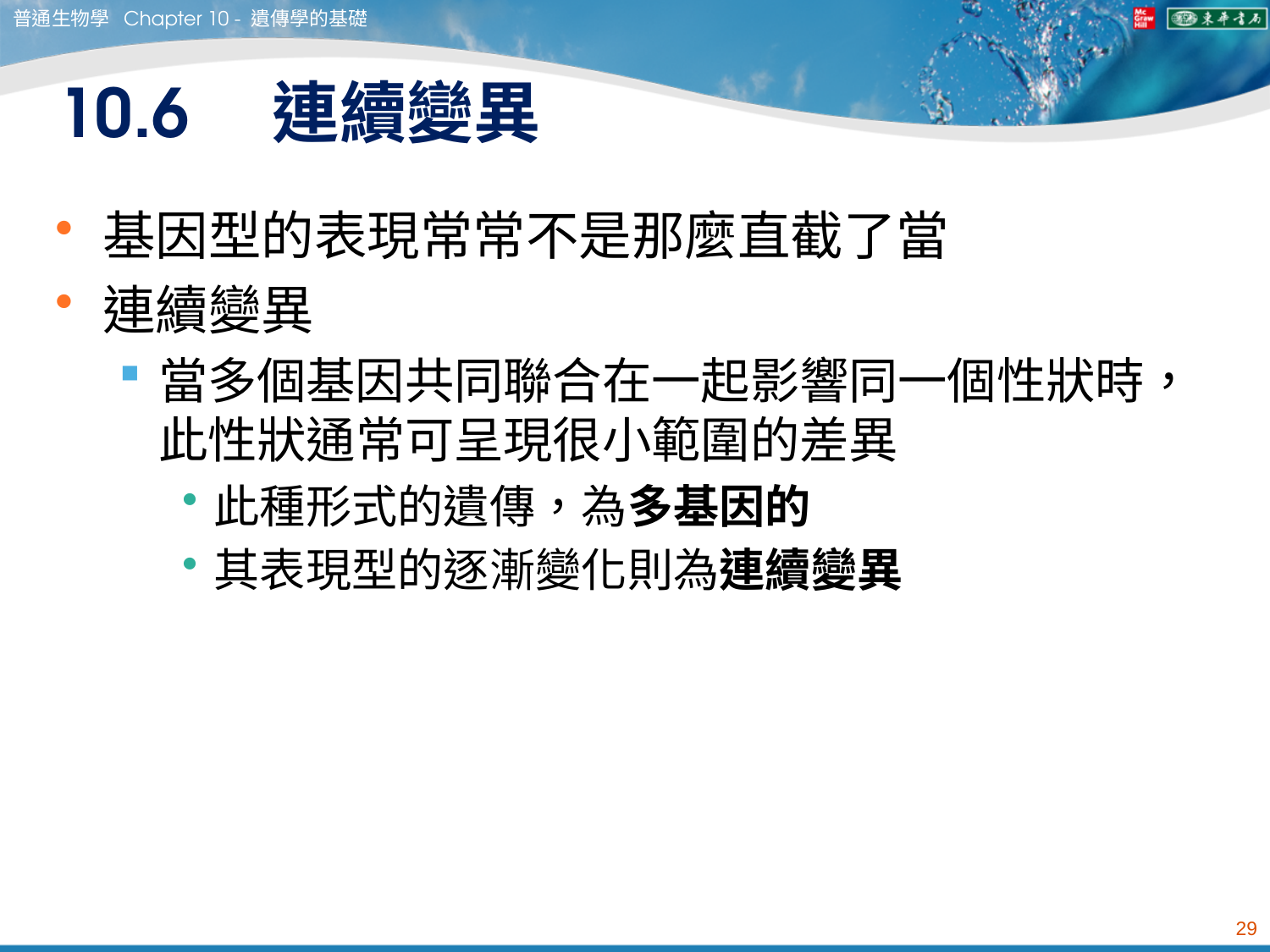

普通生物學  Chapter 10 - 遺傳學的基礎
# 10.6　連續變異
基因型的表現常常不是那麼直截了當
連續變異
當多個基因共同聯合在一起影響同一個性狀時，此性狀通常可呈現很小範圍的差異
此種形式的遺傳，為多基因的
其表現型的逐漸變化則為連續變異
29